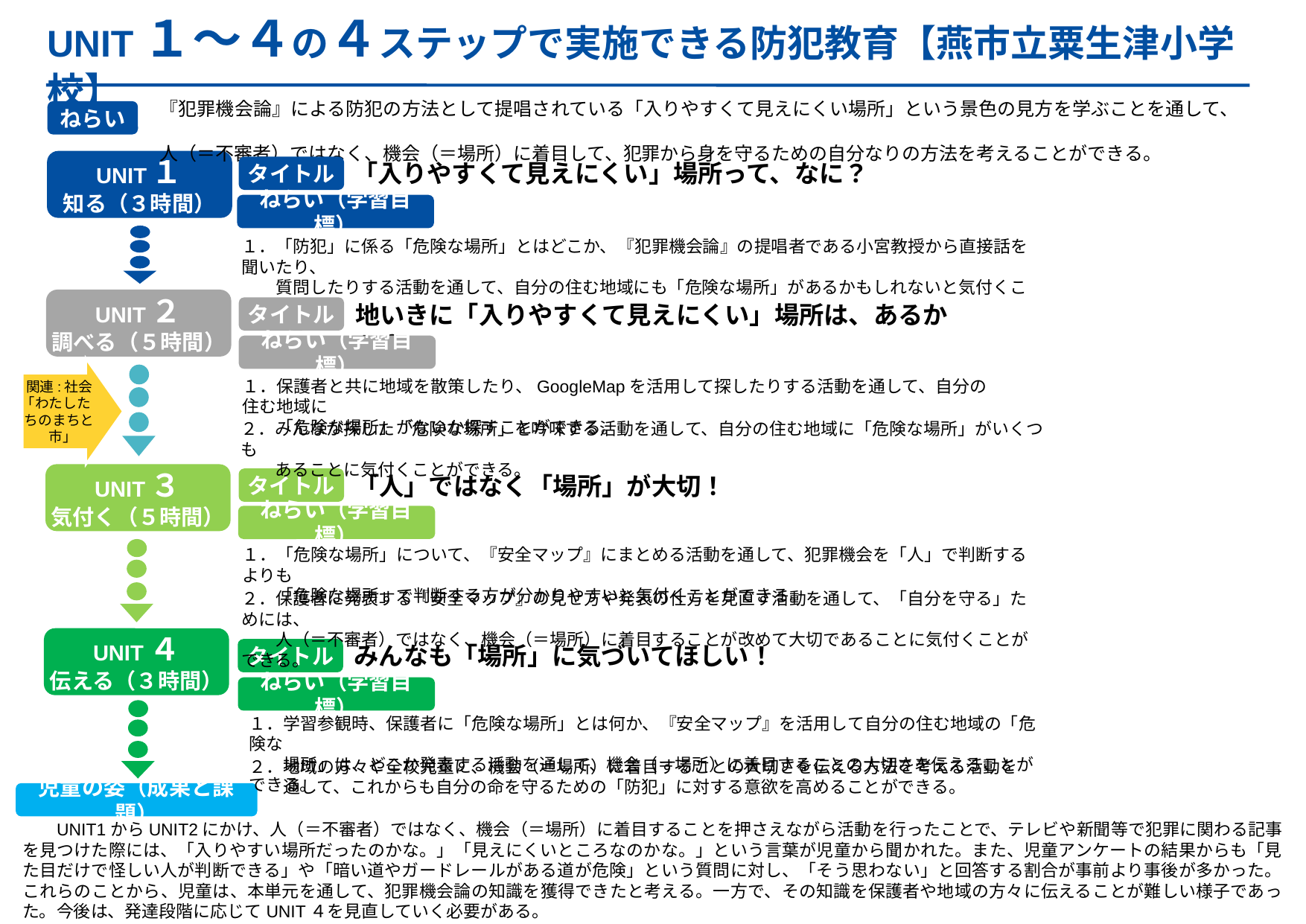

UNIT１～４の４ステップで実施できる防犯教育【燕市立粟生津小学校】
　『犯罪機会論』による防犯の方法として提唱されている「入りやすくて見えにくい場所」という景色の見方を学ぶことを通して、
　人（＝不審者）ではなく、機会（＝場所）に着目して、犯罪から身を守るための自分なりの方法を考えることができる。
ねらい

UNIT１
知る（３時間）
「入りやすくて見えにくい」場所って、なに？
タイトル
ねらい（学習目標）

１．「防犯」に係る「危険な場所」とはどこか、『犯罪機会論』の提唱者である小宮教授から直接話を聞いたり、
　　質問したりする活動を通して、自分の住む地域にも「危険な場所」があるかもしれないと気付くことができる。
UNIT２
調べる（５時間）
地いきに「入りやすくて見えにくい」場所は、あるかな？
タイトル
ねらい（学習目標）
関連:社会
｢わたしたちのまちと市｣

１．保護者と共に地域を散策したり、GoogleMapを活用して探したりする活動を通して、自分の住む地域に
　　「危険な場所」がないか探すことができる。
２．みんなが探した「危険な場所」を吟味する活動を通して、自分の住む地域に「危険な場所」がいくつも
　　あることに気付くことができる。
UNIT３
気付く（５時間）
「人」ではなく「場所」が大切！
タイトル
ねらい（学習目標）
１．「危険な場所」について、『安全マップ』にまとめる活動を通して、犯罪機会を「人」で判断するよりも
　　「危険な場所」で判断する方が分かりやすいと気付くことができる。

２．保護者に発表する『安全マップ』の見せ方や発表の仕方を見直す活動を通して、「自分を守る」ためには、
　　人（＝不審者）ではなく、機会（＝場所）に着目することが改めて大切であることに気付くことができる。
UNIT４
伝える（３時間）
みんなも「場所」に気づいてほしい！
タイトル
ねらい（学習目標）

１．学習参観時、保護者に「危険な場所」とは何か、『安全マップ』を活用して自分の住む地域の「危険な
　　場所」は、どこか発表する活動を通して、機会（＝場所）に着目することの大切さを伝えることができる。
２．地域の方々や全校児童に、機会（＝場所）に着目することの大切さを伝える方法を考える活動を
　　通して、これからも自分の命を守るための「防犯」に対する意欲を高めることができる。
児童の姿（成果と課題）
　UNIT1からUNIT2にかけ、人（＝不審者）ではなく、機会（＝場所）に着目することを押さえながら活動を行ったことで、テレビや新聞等で犯罪に関わる記事を見つけた際には、「入りやすい場所だったのかな。」「見えにくいところなのかな。」という言葉が児童から聞かれた。また、児童アンケートの結果からも「見た目だけで怪しい人が判断できる」や「暗い道やガードレールがある道が危険」という質問に対し、「そう思わない」と回答する割合が事前より事後が多かった。これらのことから、児童は、本単元を通して、犯罪機会論の知識を獲得できたと考える。一方で、その知識を保護者や地域の方々に伝えることが難しい様子であった。今後は、発達段階に応じてUNIT４を見直していく必要がある。